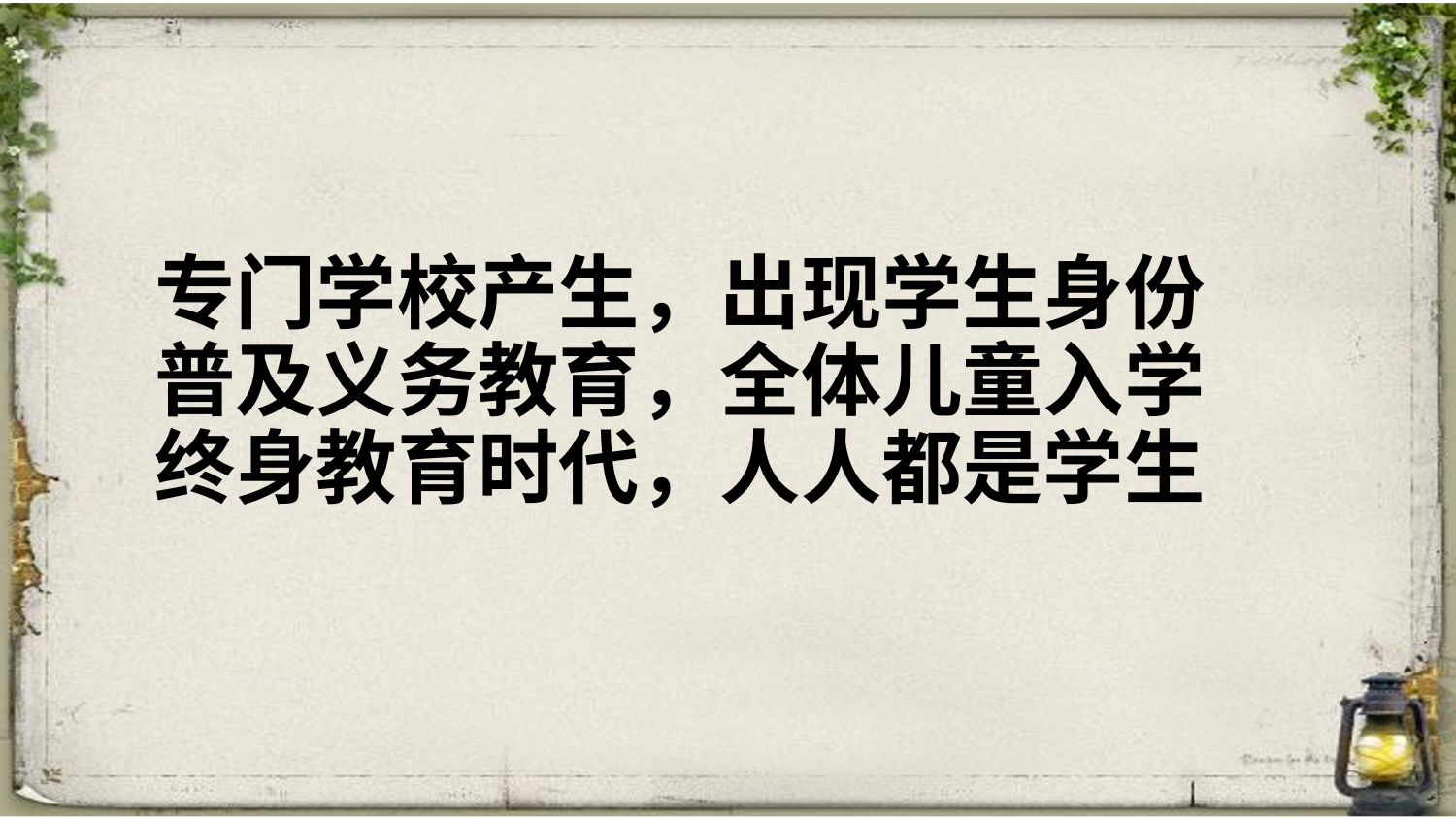

专门学校产生，出现学生身份
普及义务教育，全体儿童入学
终身教育时代，人人都是学生